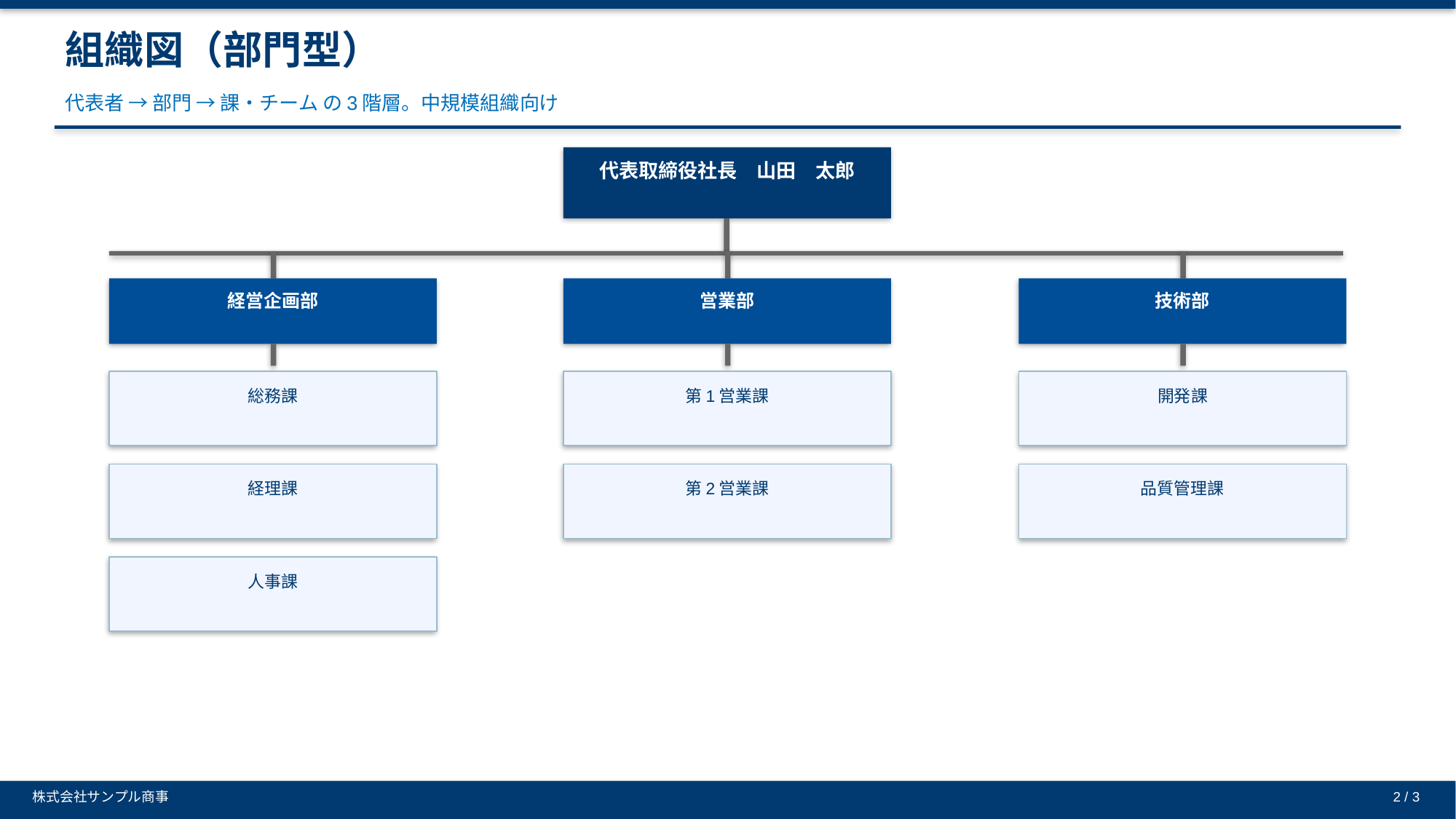

組織図（部門型）
代表者 → 部門 → 課・チーム の3階層。中規模組織向け

代表取締役社長　山田　太郎

経営企画部
営業部
技術部

総務課
第1営業課
開発課

経理課
第2営業課
品質管理課

人事課

株式会社サンプル商事
2 / 3